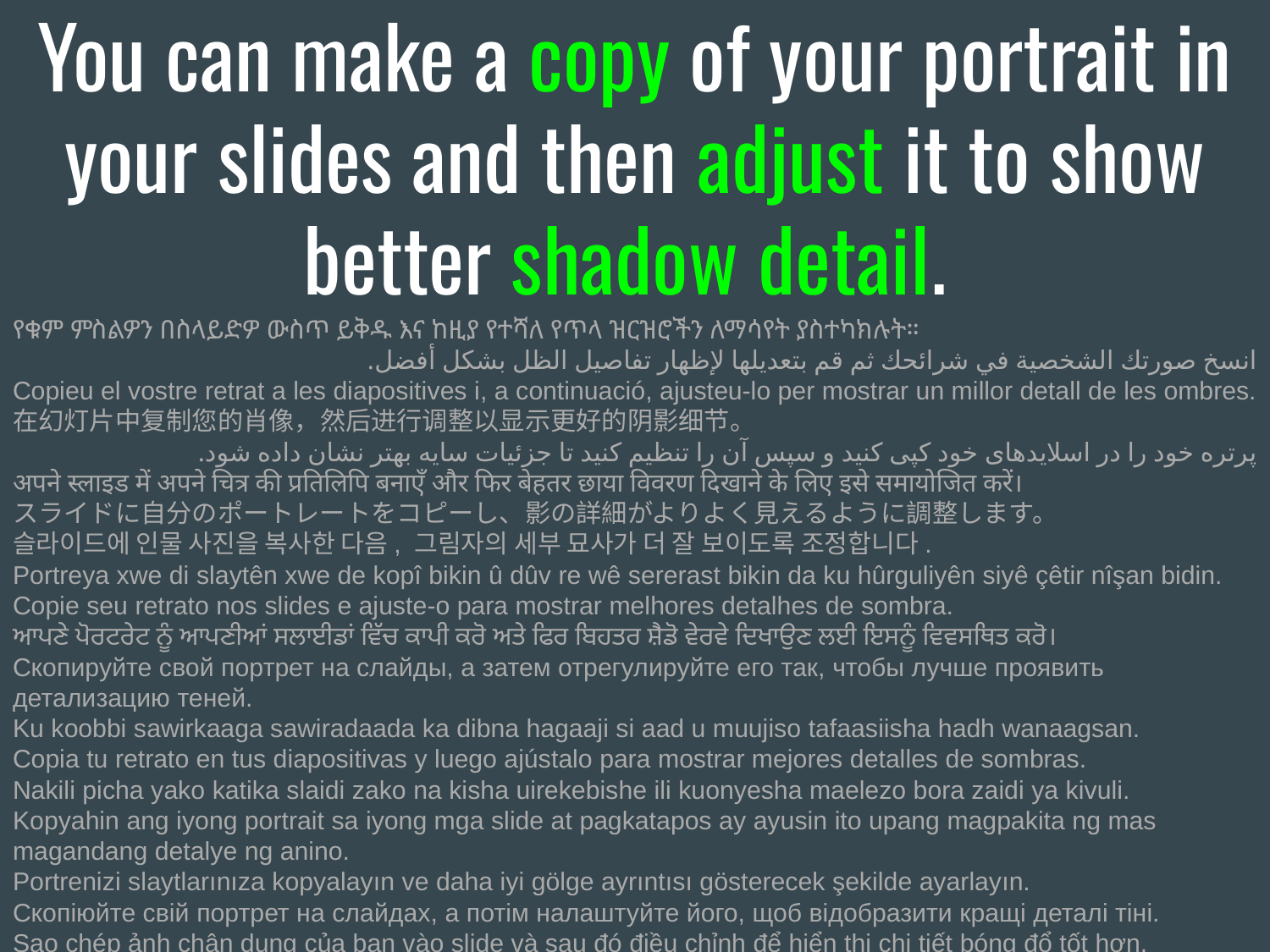

You can make a copy of your portrait in your slides and then adjust it to show better shadow detail.
የቁም ምስልዎን በስላይድዎ ውስጥ ይቅዱ እና ከዚያ የተሻለ የጥላ ዝርዝሮችን ለማሳየት ያስተካክሉት።
انسخ صورتك الشخصية في شرائحك ثم قم بتعديلها لإظهار تفاصيل الظل بشكل أفضل.
Copieu el vostre retrat a les diapositives i, a continuació, ajusteu-lo per mostrar un millor detall de les ombres.
在幻灯片中复制您的肖像，然后进行调整以显示更好的阴影细节。
پرتره خود را در اسلایدهای خود کپی کنید و سپس آن را تنظیم کنید تا جزئیات سایه بهتر نشان داده شود.
अपने स्लाइड में अपने चित्र की प्रतिलिपि बनाएँ और फिर बेहतर छाया विवरण दिखाने के लिए इसे समायोजित करें।
スライドに自分のポートレートをコピーし、影の詳細がよりよく見えるように調整します。
슬라이드에 인물 사진을 복사한 다음, 그림자의 세부 묘사가 더 잘 보이도록 조정합니다.
Portreya xwe di slaytên xwe de kopî bikin û dûv re wê sererast bikin da ku hûrguliyên siyê çêtir nîşan bidin.
Copie seu retrato nos slides e ajuste-o para mostrar melhores detalhes de sombra.
ਆਪਣੇ ਪੋਰਟਰੇਟ ਨੂੰ ਆਪਣੀਆਂ ਸਲਾਈਡਾਂ ਵਿੱਚ ਕਾਪੀ ਕਰੋ ਅਤੇ ਫਿਰ ਬਿਹਤਰ ਸ਼ੈਡੋ ਵੇਰਵੇ ਦਿਖਾਉਣ ਲਈ ਇਸਨੂੰ ਵਿਵਸਥਿਤ ਕਰੋ।
Скопируйте свой портрет на слайды, а затем отрегулируйте его так, чтобы лучше проявить детализацию теней.
Ku koobbi sawirkaaga sawiradaada ka dibna hagaaji si aad u muujiso tafaasiisha hadh wanaagsan.
Copia tu retrato en tus diapositivas y luego ajústalo para mostrar mejores detalles de sombras.
Nakili picha yako katika slaidi zako na kisha uirekebishe ili kuonyesha maelezo bora zaidi ya kivuli.
Kopyahin ang iyong portrait sa iyong mga slide at pagkatapos ay ayusin ito upang magpakita ng mas magandang detalye ng anino.
Portrenizi slaytlarınıza kopyalayın ve daha iyi gölge ayrıntısı gösterecek şekilde ayarlayın.
Скопіюйте свій портрет на слайдах, а потім налаштуйте його, щоб відобразити кращі деталі тіні.
Sao chép ảnh chân dung của bạn vào slide và sau đó điều chỉnh để hiển thị chi tiết bóng đổ tốt hơn.